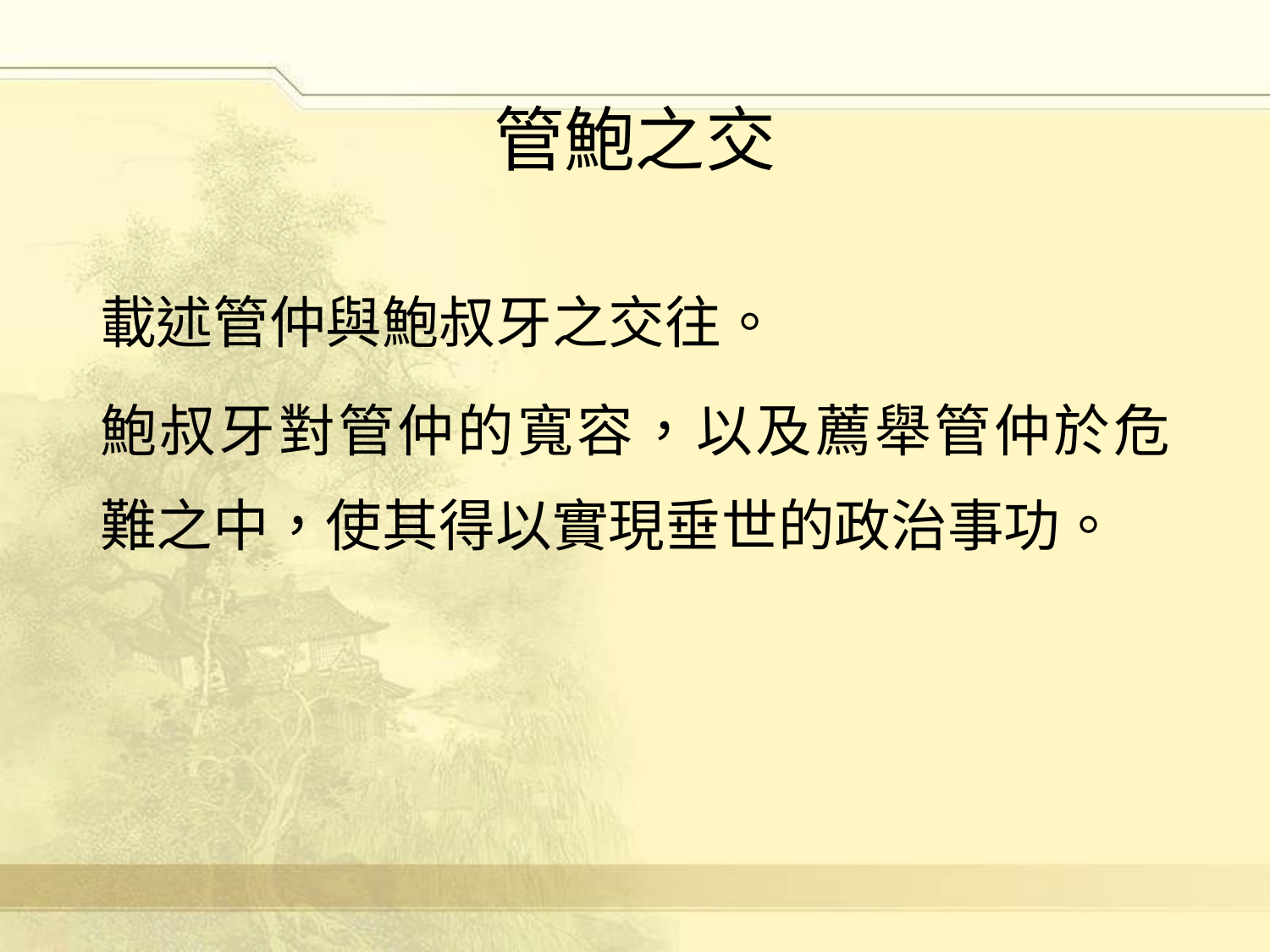

# 管鮑之交
載述管仲與鮑叔牙之交往。
鮑叔牙對管仲的寬容，以及薦舉管仲於危難之中，使其得以實現垂世的政治事功。